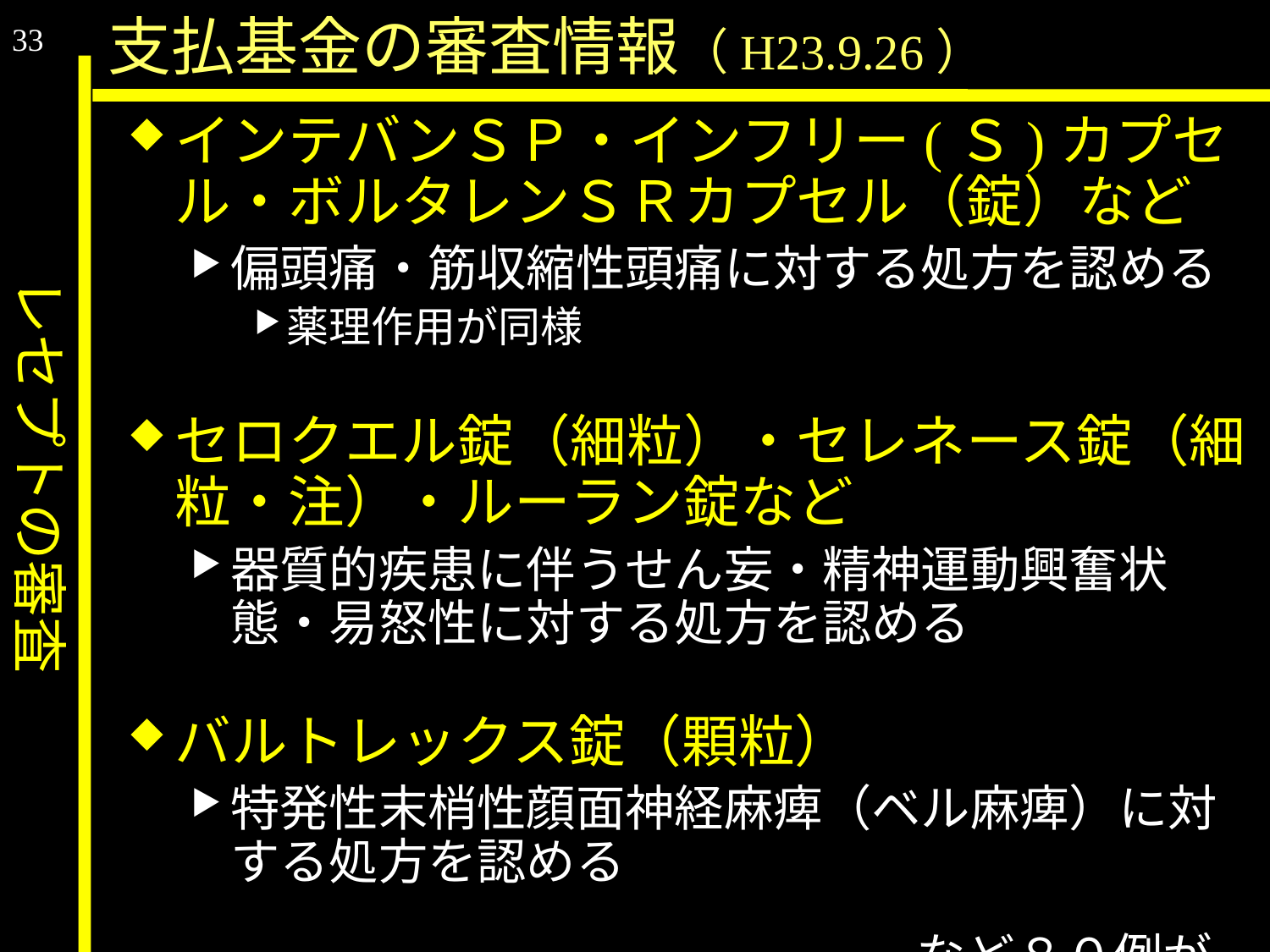

33
レセプトの審査
支払基金の審査情報（H23.9.26）

インテバンＳＰ・インフリー(Ｓ)カプセル・ボルタレンＳＲカプセル（錠）など
偏頭痛・筋収縮性頭痛に対する処方を認める
薬理作用が同様

セロクエル錠（細粒）・セレネース錠（細粒・注）・ルーラン錠など
器質的疾患に伴うせん妄・精神運動興奮状態・易怒性に対する処方を認める

バルトレックス錠（顆粒）
特発性末梢性顔面神経麻痺（ベル麻痺）に対する処方を認める

　　　　　　　　　　　　　　　　など８０例が紹介されている